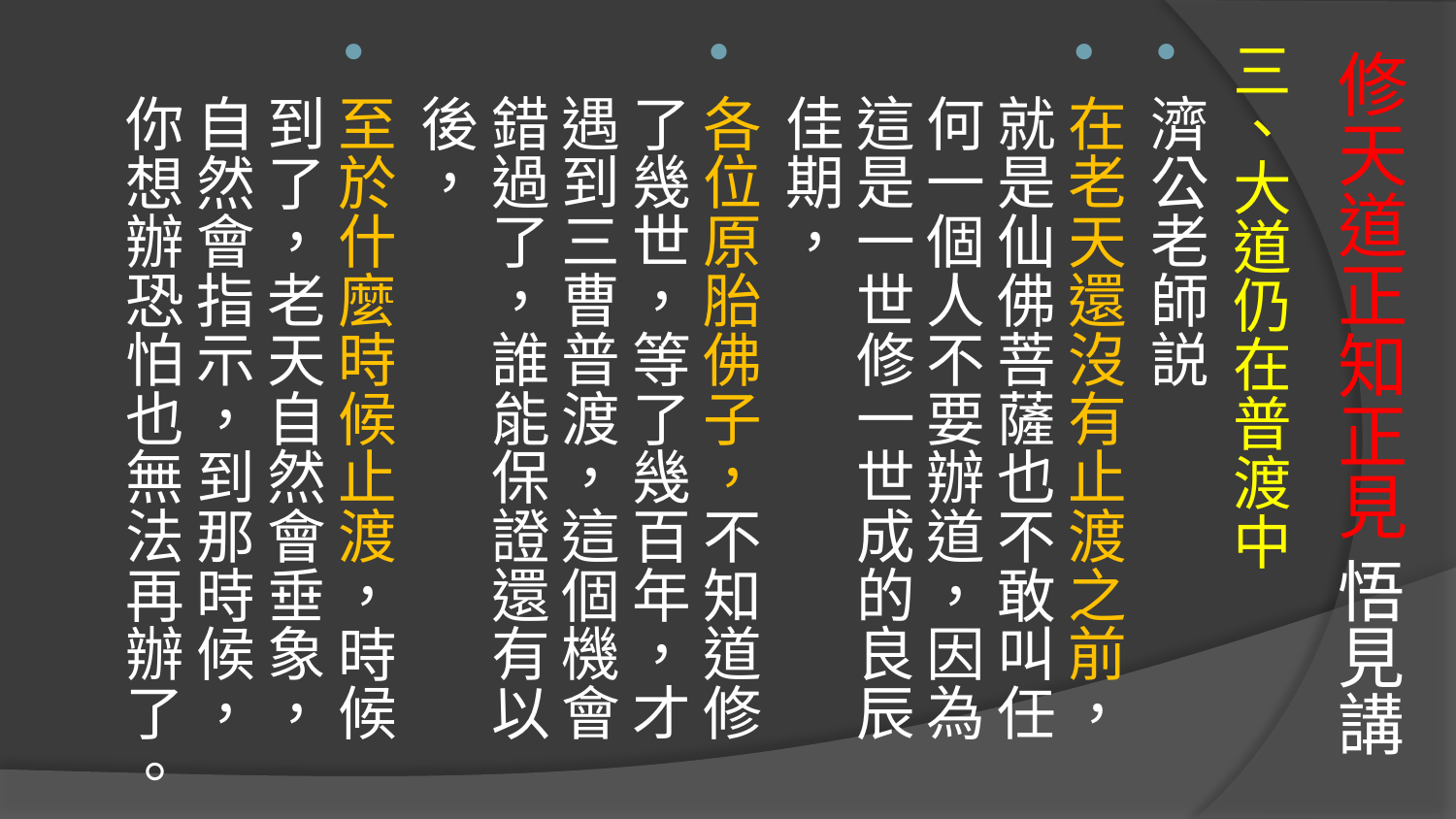

# 修天道正知正見 悟見講
三、大道仍在普渡中
濟公老師説
在老天還沒有止渡之前，就是仙佛菩薩也不敢叫任何一個人不要辦道，因為這是一世修一世成的良辰佳期，
各位原胎佛子，不知道修了幾世，等了幾百年，才遇到三曹普渡，這個機會錯過了，誰能保證還有以後，
至於什麼時候止渡，時候到了，老天自然會垂象，自然會指示，到那時候，你想辦恐怕也無法再辦了。